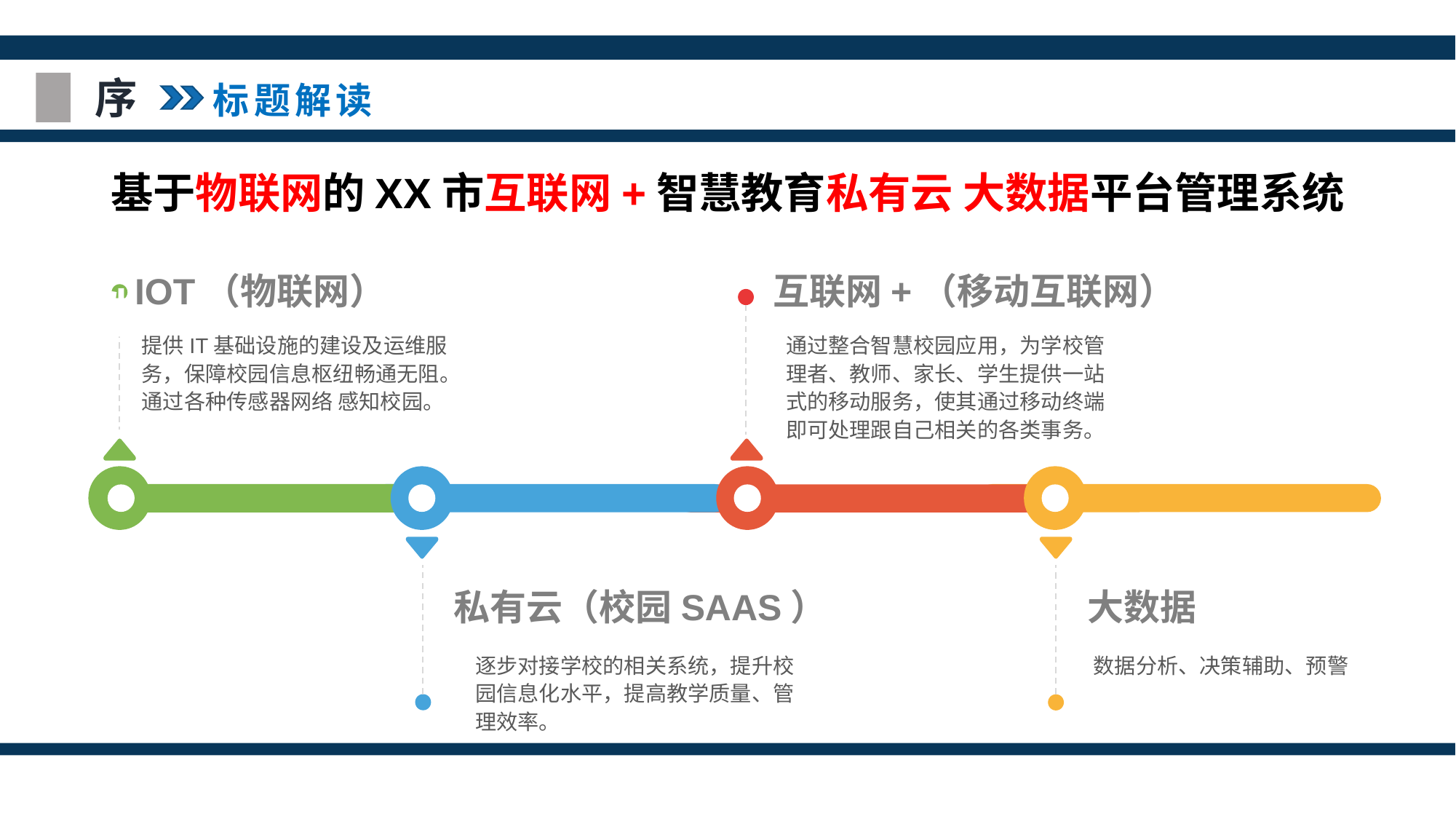

序     标题解读

基于物联网的XX市互联网+智慧教育私有云 大数据平台管理系统
IOT（物联网）
互联网+（移动互联网）
物联网
提供IT基础设施的建设及运维服务，保障校园信息枢纽畅通无阻。
通过各种传感器网络 感知校园。
通过整合智慧校园应用，为学校管理者、教师、家长、学生提供一站式的移动服务，使其通过移动终端即可处理跟自己相关的各类事务。

私有云（校园SAAS）
大数据

数据分析、决策辅助、预警
逐步对接学校的相关系统，提升校园信息化水平，提高教学质量、管理效率。